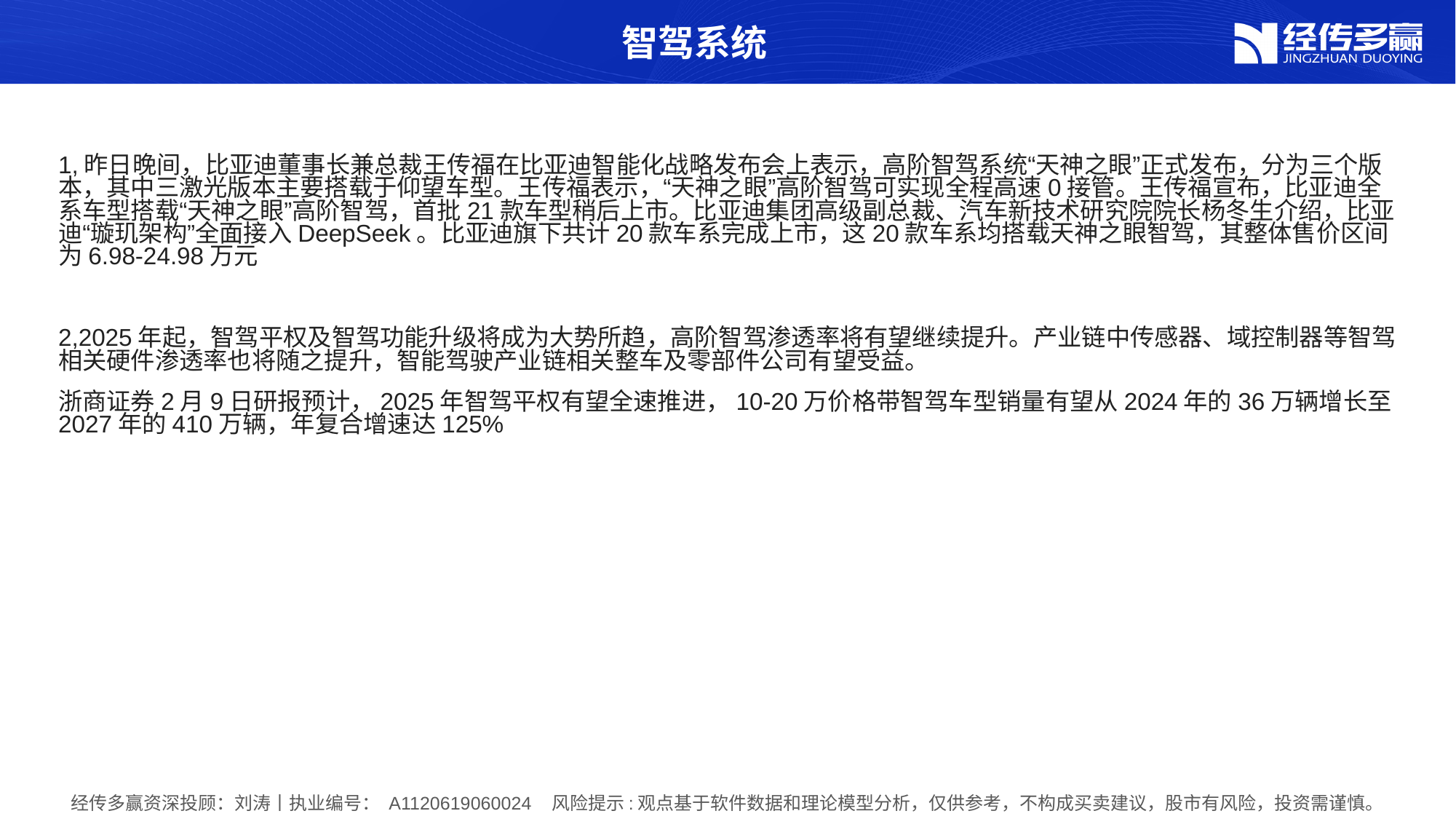

智驾系统

1,昨日晚间，比亚迪董事长兼总裁王传福在比亚迪智能化战略发布会上表示，高阶智驾系统“天神之眼”正式发布，分为三个版本，其中三激光版本主要搭载于仰望车型。王传福表示，“天神之眼”高阶智驾可实现全程高速0接管。王传福宣布，比亚迪全系车型搭载“天神之眼”高阶智驾，首批21款车型稍后上市。比亚迪集团高级副总裁、汽车新技术研究院院长杨冬生介绍，比亚迪“璇玑架构”全面接入DeepSeek。比亚迪旗下共计20款车系完成上市，这20款车系均搭载天神之眼智驾，其整体售价区间为6.98-24.98万元

2,2025年起，智驾平权及智驾功能升级将成为大势所趋，高阶智驾渗透率将有望继续提升。产业链中传感器、域控制器等智驾相关硬件渗透率也将随之提升，智能驾驶产业链相关整车及零部件公司有望受益。
浙商证券2月9日研报预计，2025年智驾平权有望全速推进，10-20万价格带智驾车型销量有望从2024年的36万辆增长至2027年的410万辆，年复合增速达125%